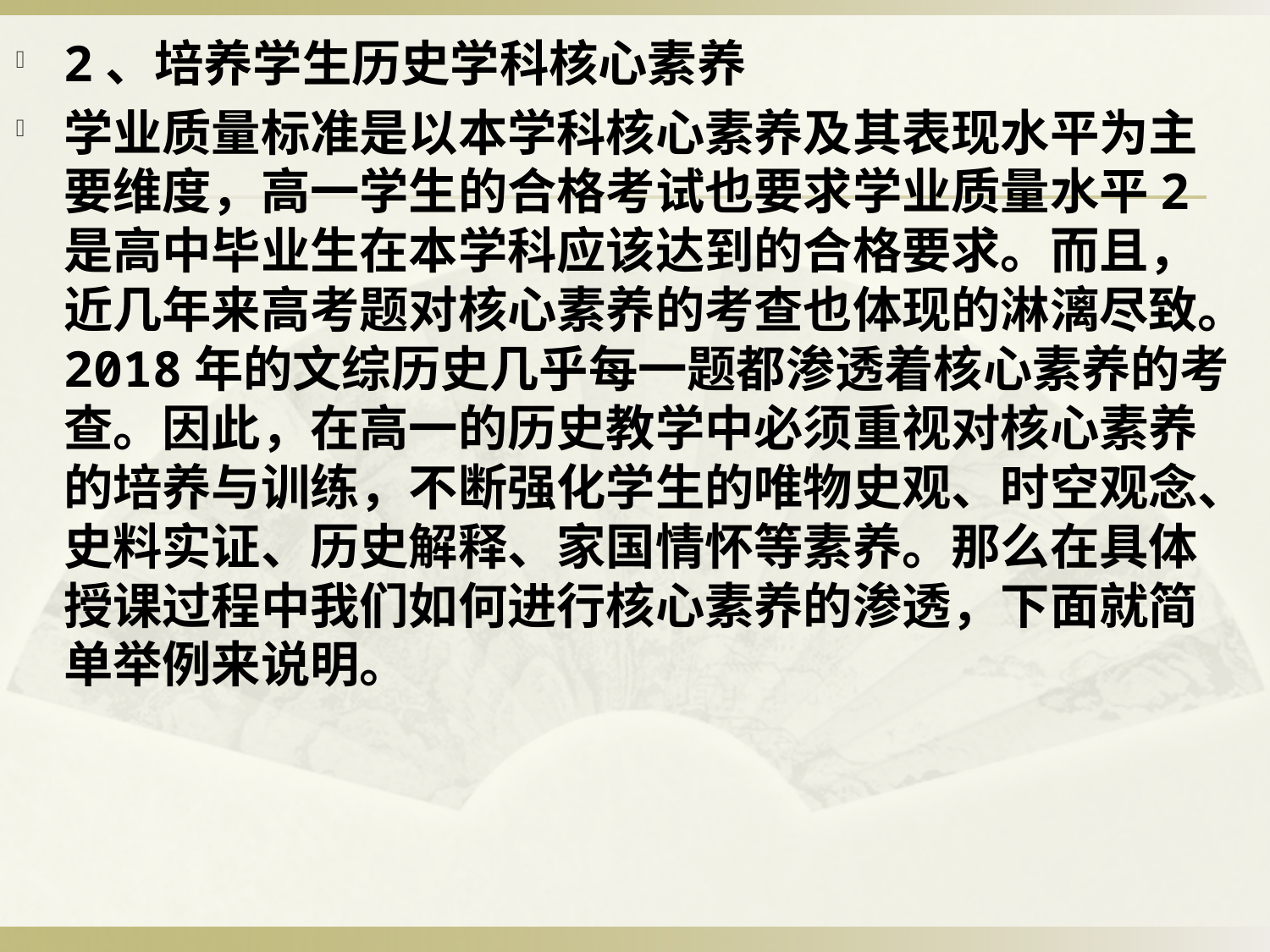

2、培养学生历史学科核心素养
学业质量标准是以本学科核心素养及其表现水平为主要维度，高一学生的合格考试也要求学业质量水平2是高中毕业生在本学科应该达到的合格要求。而且，近几年来高考题对核心素养的考查也体现的淋漓尽致。2018年的文综历史几乎每一题都渗透着核心素养的考查。因此，在高一的历史教学中必须重视对核心素养的培养与训练，不断强化学生的唯物史观、时空观念、史料实证、历史解释、家国情怀等素养。那么在具体授课过程中我们如何进行核心素养的渗透，下面就简单举例来说明。